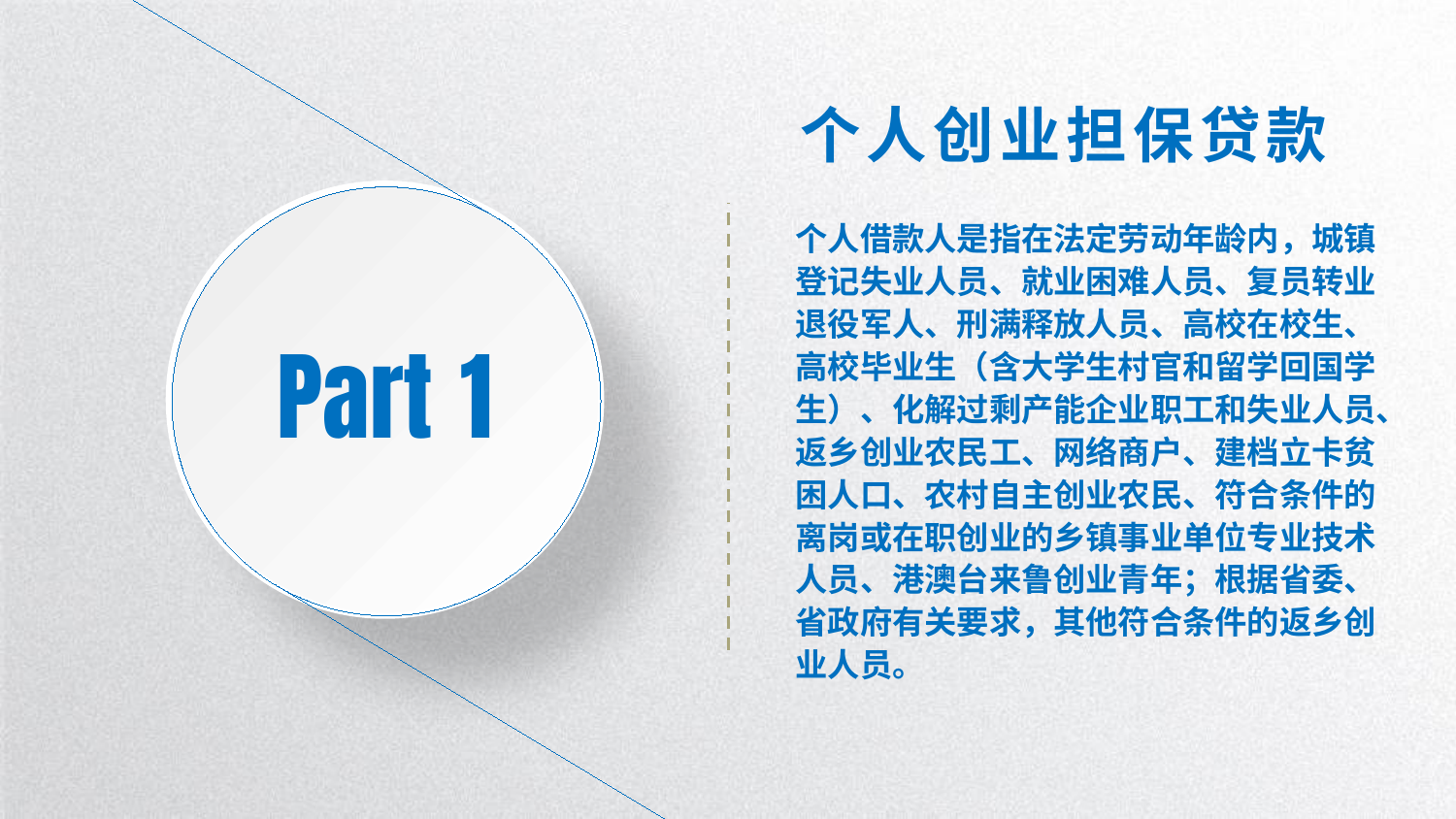

个人创业担保贷款
Part 1

个人借款人是指在法定劳动年龄内，城镇登记失业人员、就业困难人员、复员转业退役军人、刑满释放人员、高校在校生、高校毕业生（含大学生村官和留学回国学生）、化解过剩产能企业职工和失业人员、返乡创业农民工、网络商户、建档立卡贫困人口、农村自主创业农民、符合条件的离岗或在职创业的乡镇事业单位专业技术人员、港澳台来鲁创业青年；根据省委、省政府有关要求，其他符合条件的返乡创业人员。